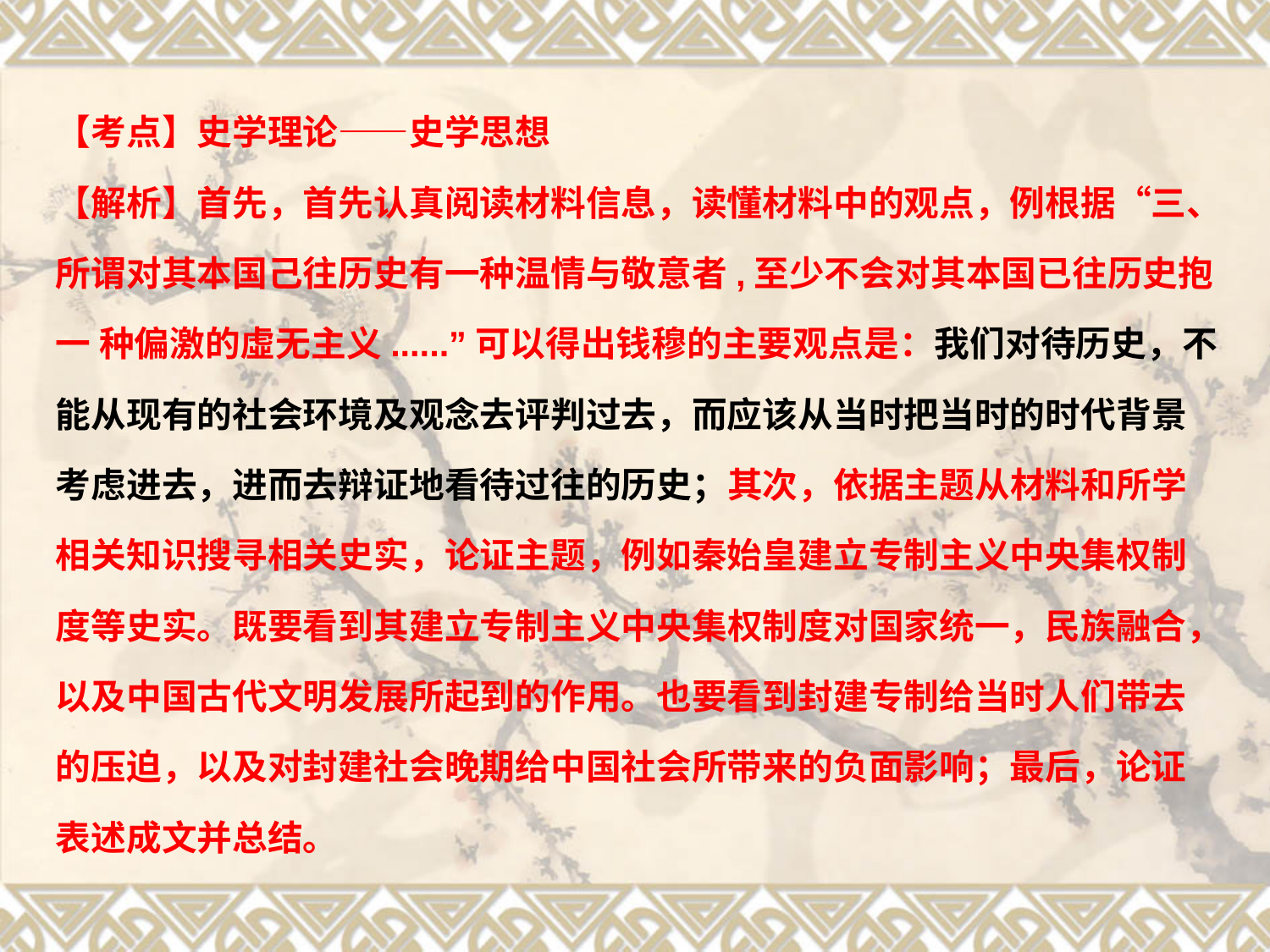

【考点】史学理论——史学思想
【解析】首先，首先认真阅读材料信息，读懂材料中的观点，例根据“三、所谓对其本国己往历史有一种温情与敬意者,至少不会对其本国已往历史抱一 种偏激的虛无主义......”可以得出钱穆的主要观点是：我们对待历史，不能从现有的社会环境及观念去评判过去，而应该从当时把当时的时代背景考虑进去，进而去辩证地看待过往的历史；其次，依据主题从材料和所学相关知识搜寻相关史实，论证主题，例如秦始皇建立专制主义中央集权制度等史实。既要看到其建立专制主义中央集权制度对国家统一，民族融合，以及中国古代文明发展所起到的作用。也要看到封建专制给当时人们带去的压迫，以及对封建社会晚期给中国社会所带来的负面影响；最后，论证表述成文并总结。